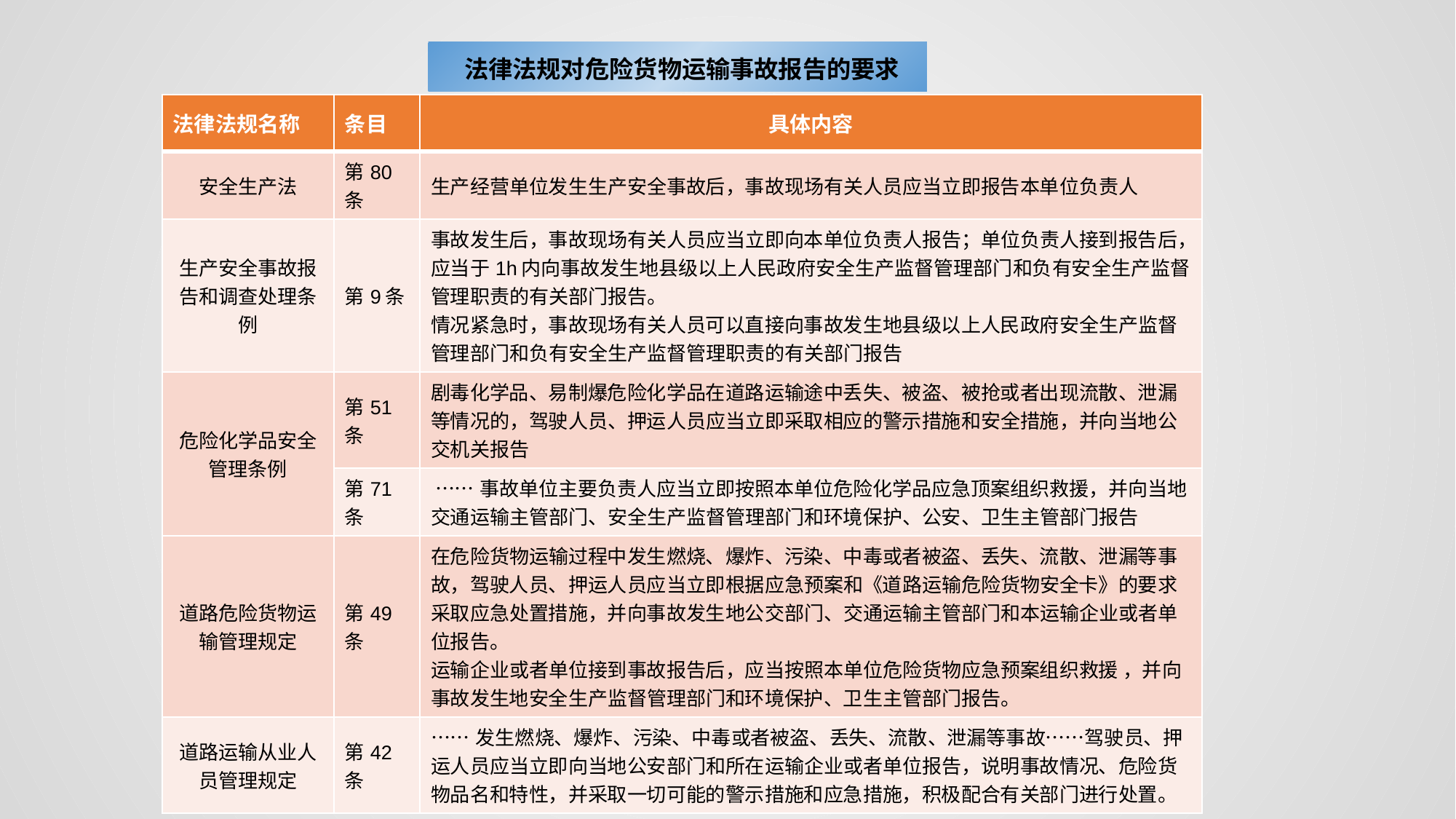

法律法规对危险货物运输事故报告的要求

| 法律法规名称 | 条目 | 具体内容 |
| --- | --- | --- |
| 安全生产法 | 第80条 | 生产经营单位发生生产安全事故后，事故现场有关人员应当立即报告本单位负责人 |
| 生产安全事故报告和调查处理条例 | 第9条 | 事故发生后，事故现场有关人员应当立即向本单位负责人报告；单位负责人接到报告后，应当于1h内向事故发生地县级以上人民政府安全生产监督管理部门和负有安全生产监督管理职责的有关部门报告。 情况紧急时，事故现场有关人员可以直接向事故发生地县级以上人民政府安全生产监督管理部门和负有安全生产监督管理职责的有关部门报告 |
| 危险化学品安全管理条例 | 第51条 | 剧毒化学品、易制爆危险化学品在道路运输途中丢失、被盗、被抢或者出现流散、泄漏等情况的，驾驶人员、押运人员应当立即采取相应的警示措施和安全措施，并向当地公交机关报告 |
|  | 第71条 | ……事故单位主要负责人应当立即按照本单位危险化学品应急顶案组织救援，并向当地交通运输主管部门、安全生产监督管理部门和环境保护、公安、卫生主管部门报告 |
| 道路危险货物运输管理规定 | 第49条 | 在危险货物运输过程中发生燃烧、爆炸、污染、中毒或者被盗、丢失、流散、泄漏等事故，驾驶人员、押运人员应当立即根据应急预案和《道路运输危险货物安全卡》的要求采取应急处置措施，并向事故发生地公交部门、交通运输主管部门和本运输企业或者单位报告。 运输企业或者单位接到事故报告后，应当按照本单位危险货物应急预案组织救援 ，并向事故发生地安全生产监督管理部门和环境保护、卫生主管部门报告。 |
| 道路运输从业人员管理规定 | 第42条 | ……发生燃烧、爆炸、污染、中毒或者被盗、丢失、流散、泄漏等事故……驾驶员、押运人员应当立即向当地公安部门和所在运输企业或者单位报告，说明事故情况、危险货物品名和特性，并采取一切可能的警示措施和应急措施，积极配合有关部门进行处置。 |